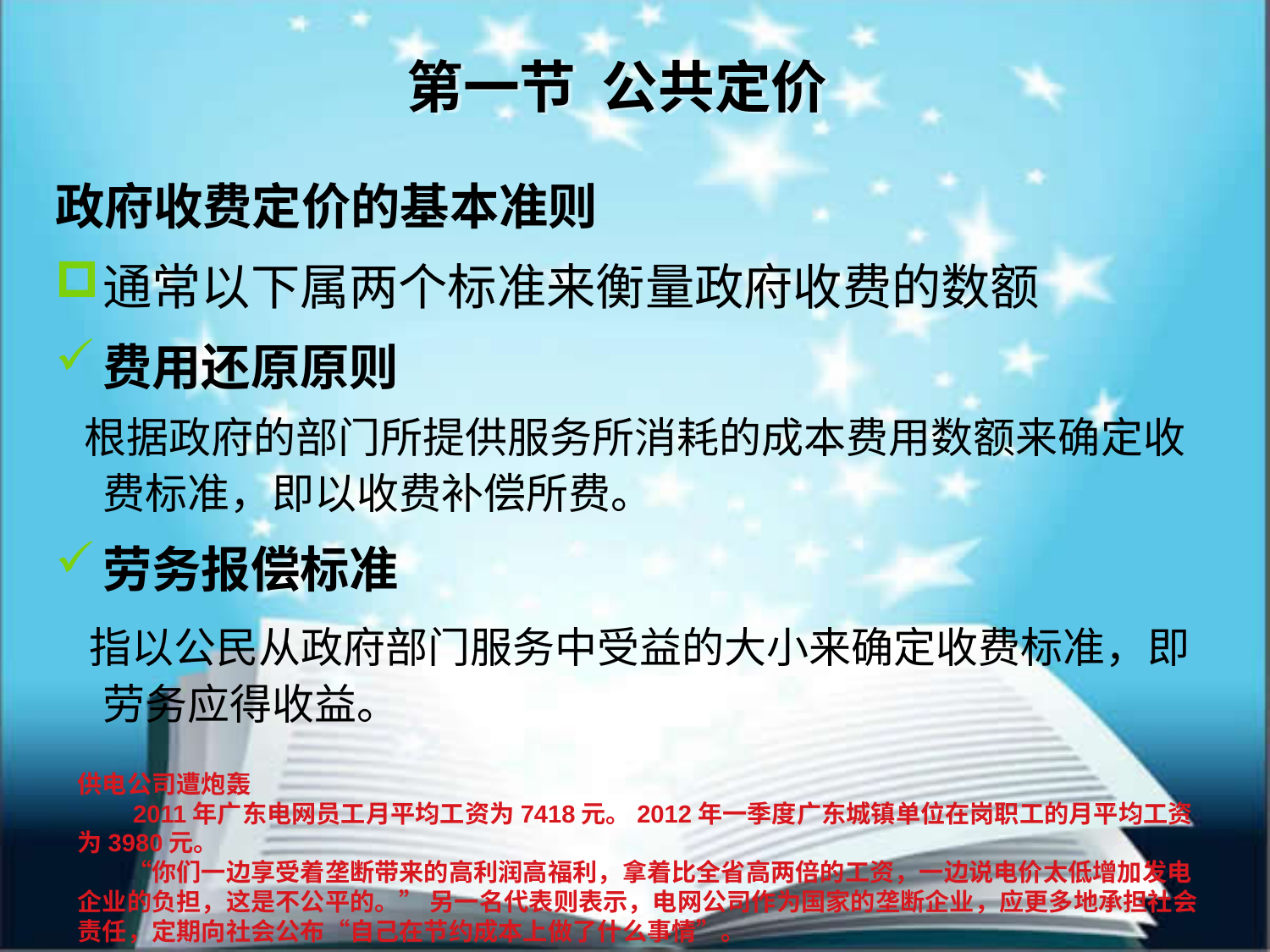

第一节  公共定价
政府收费定价的基本准则
通常以下属两个标准来衡量政府收费的数额
费用还原原则
  根据政府的部门所提供服务所消耗的成本费用数额来确定收费标准，即以收费补偿所费。
劳务报偿标准
  指以公民从政府部门服务中受益的大小来确定收费标准，即劳务应得收益。
供电公司遭炮轰
　　2011年广东电网员工月平均工资为7418元。2012年一季度广东城镇单位在岗职工的月平均工资为3980元。
　　“你们一边享受着垄断带来的高利润高福利，拿着比全省高两倍的工资，一边说电价太低增加发电企业的负担，这是不公平的。” 另一名代表则表示，电网公司作为国家的垄断企业，应更多地承担社会责任，定期向社会公布“自己在节约成本上做了什么事情”。